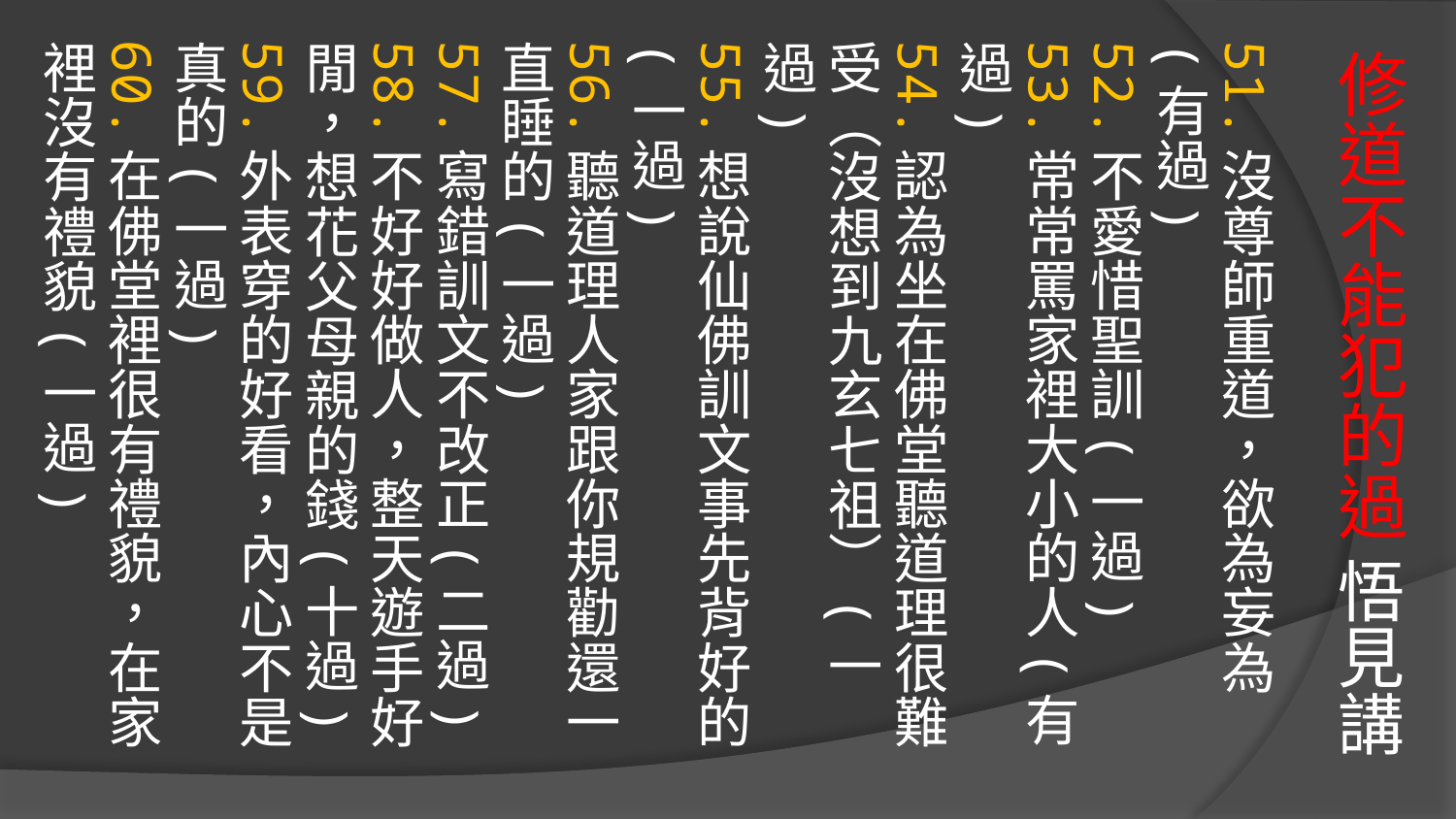

# 修道不能犯的過 悟見講
51.沒尊師重道，欲為妄為(有過)
52.不愛惜聖訓(一過)
53.常常罵家裡大小的人(有過)
54.認為坐在佛堂聽道理很難受（沒想到九玄七祖）(一過)
55.想說仙佛訓文事先背好的(一過)
56.聽道理人家跟你規勸還一直睡的(一過)
57.寫錯訓文不改正(二過)
58.不好好做人，整天遊手好閒，想花父母親的錢(十過)
59.外表穿的好看，內心不是真的(一過)
60.在佛堂裡很有禮貌，在家裡沒有禮貌(一過)